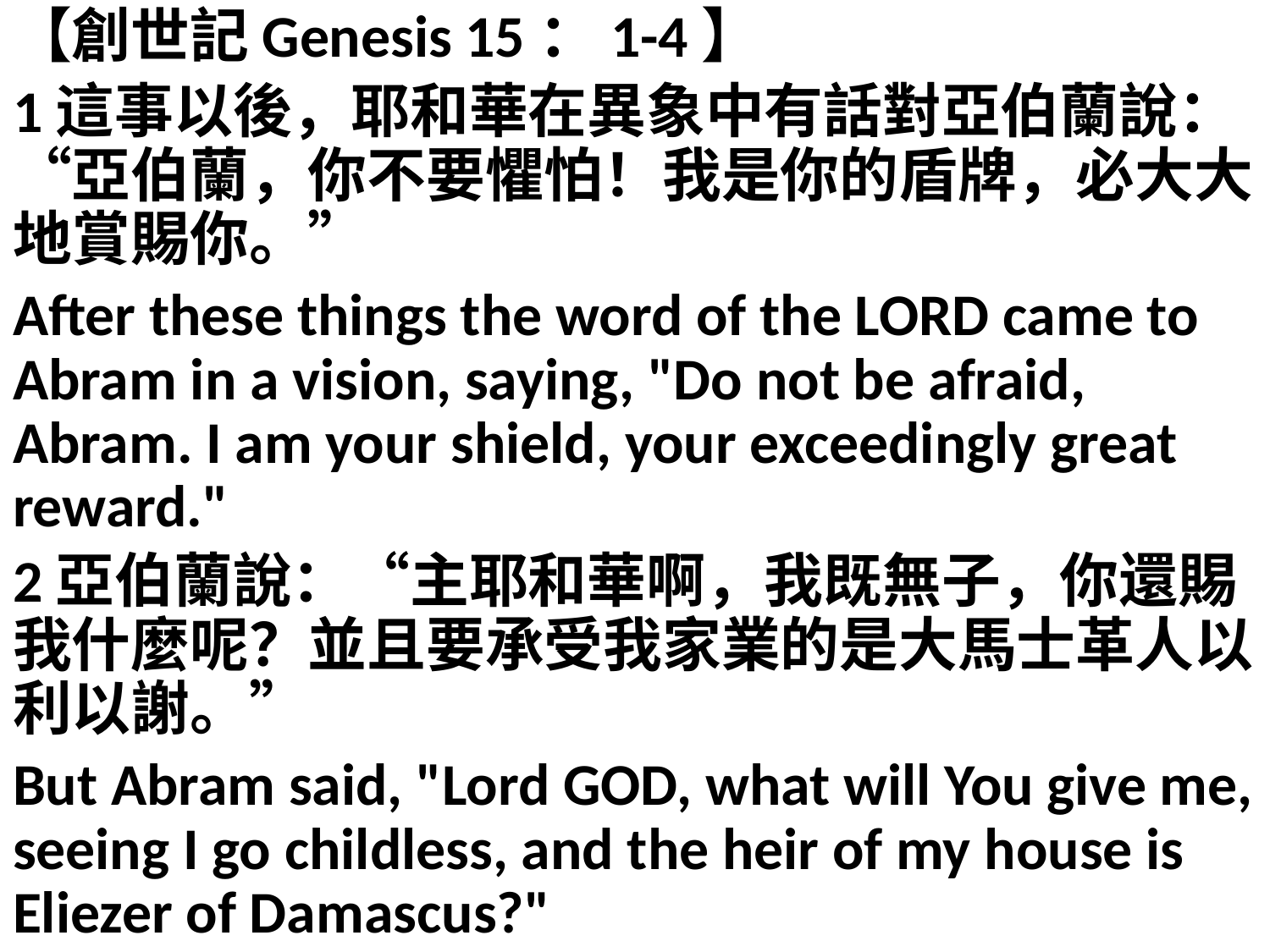

【創世記Genesis 15：1-4】
1這事以後，耶和華在異象中有話對亞伯蘭說：“亞伯蘭，你不要懼怕！我是你的盾牌，必大大地賞賜你。”
After these things the word of the LORD came to Abram in a vision, saying, "Do not be afraid, Abram. I am your shield, your exceedingly great reward."
2亞伯蘭說：“主耶和華啊，我既無子，你還賜我什麼呢？並且要承受我家業的是大馬士革人以利以謝。”
But Abram said, "Lord GOD, what will You give me, seeing I go childless, and the heir of my house is Eliezer of Damascus?"